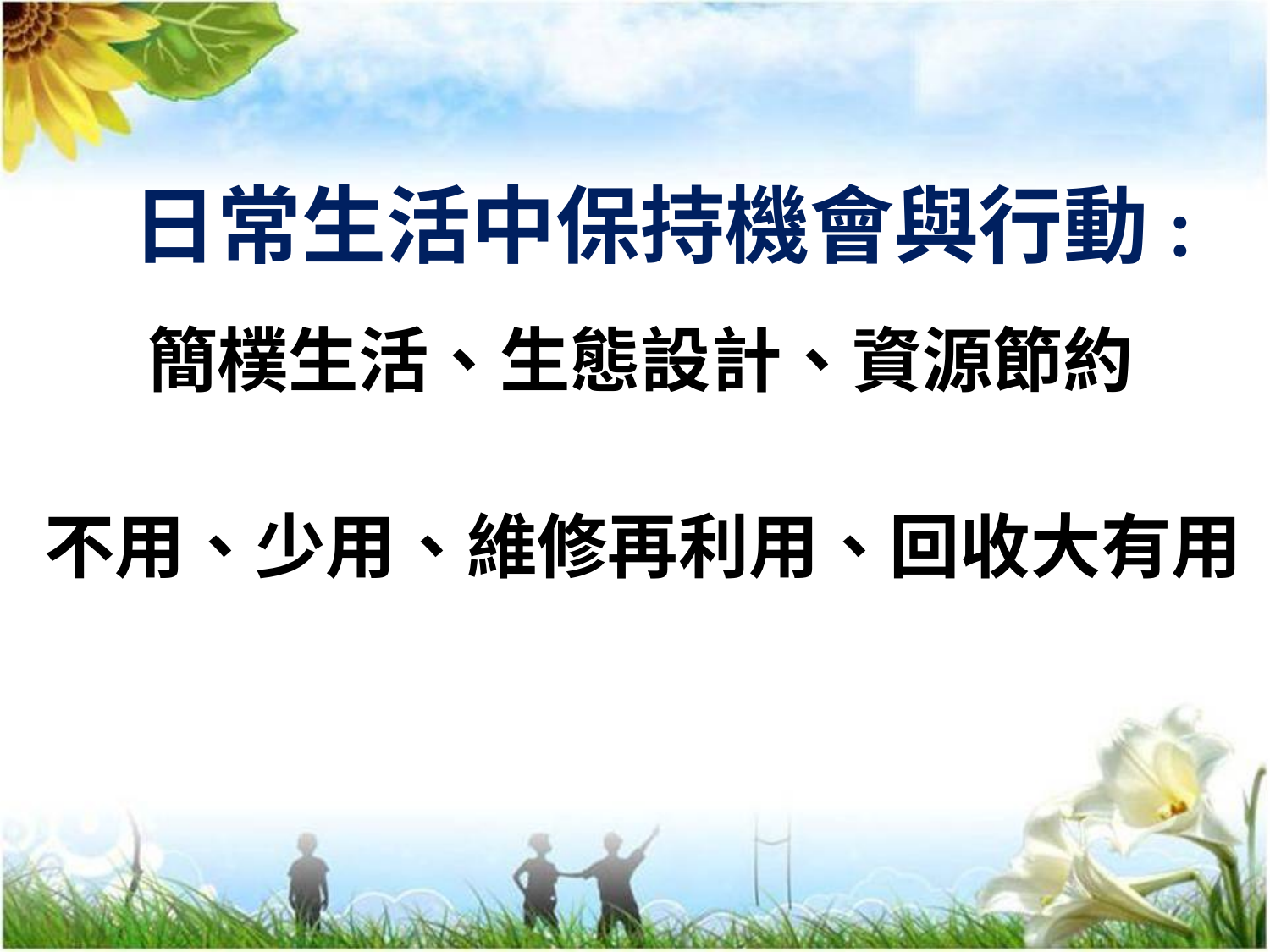

日常生活中保持機會與行動:
簡樸生活、生態設計、資源節約

不用、少用、維修再利用、回收大有用